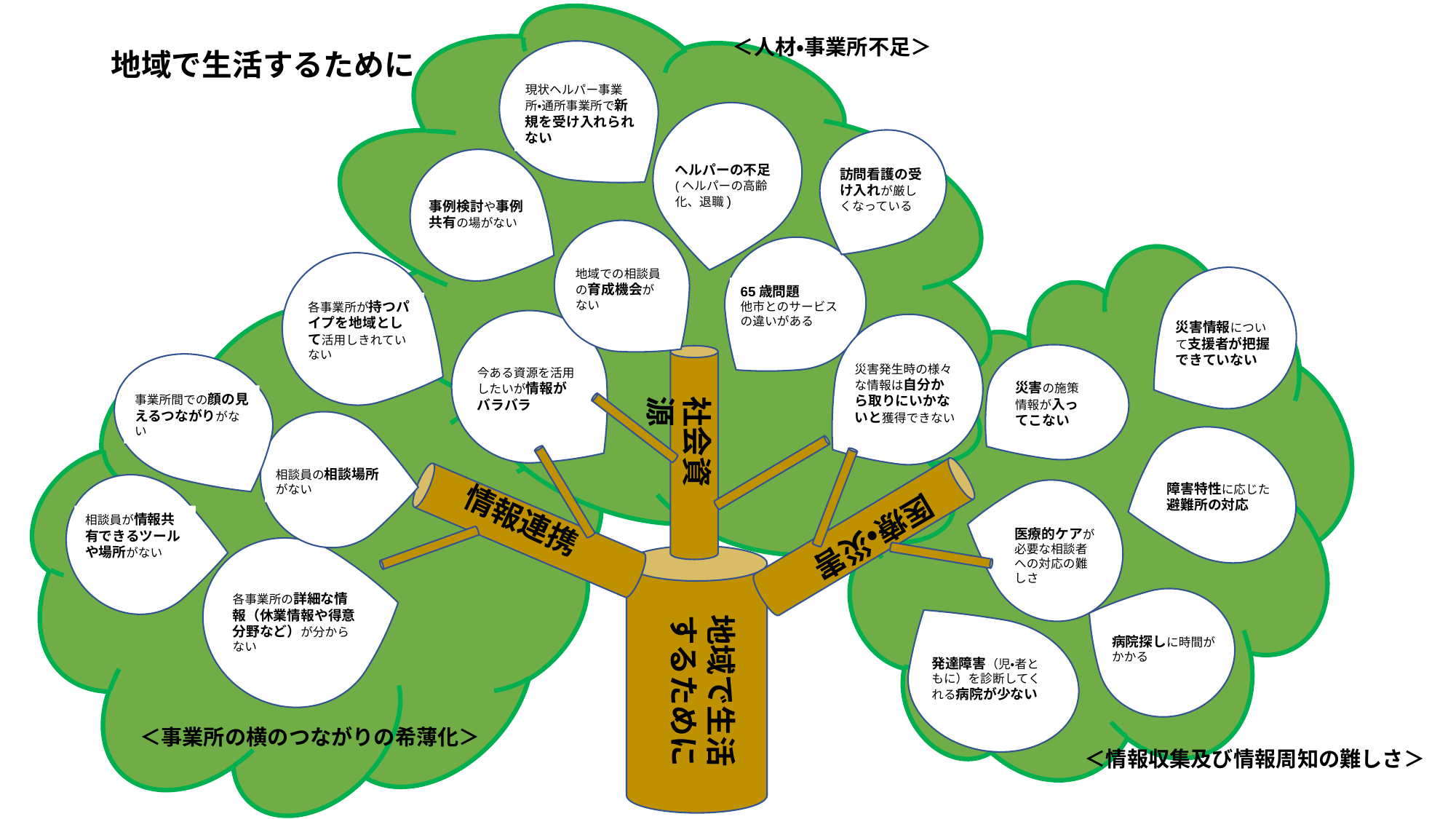

＜人材・事業所不足＞

# 地域で生活するために
現状ヘルパー事業所・通所事業所で新規を受け入れられない

ヘルパーの不足(ヘルパーの高齢化、退職)
訪問看護の受け入れが厳しくなっている
事例検討や事例共有の場がない

地域での相談員の育成機会がない

65歳問題
他市とのサービスの違いがある

各事業所が持つパイプを地域として活用しきれていない

災害情報について支援者が把握
できていない

災害発生時の様々な情報は自分から取りにいかないと獲得できない
今ある資源を活用
したいが情報が
バラバラ
災害の施策情報が入ってこない

社会資源
事業所間での顔の見えるつながりがない

情報連携

医療・災害
相談員の相談場所がない
障害特性に応じた避難所の対応

相談員が情報共有できるツールや場所がない
医療的ケアが必要な相談者への対応の難しさ

各事業所の詳細な情報（休業情報や得意分野など）が分からない

地域で生活するために
病院探しに時間がかかる
発達障害（児・者ともに）を診断してくれる病院が少ない
＜事業所の横のつながりの希薄化＞
＜情報収集及び情報周知の難しさ＞